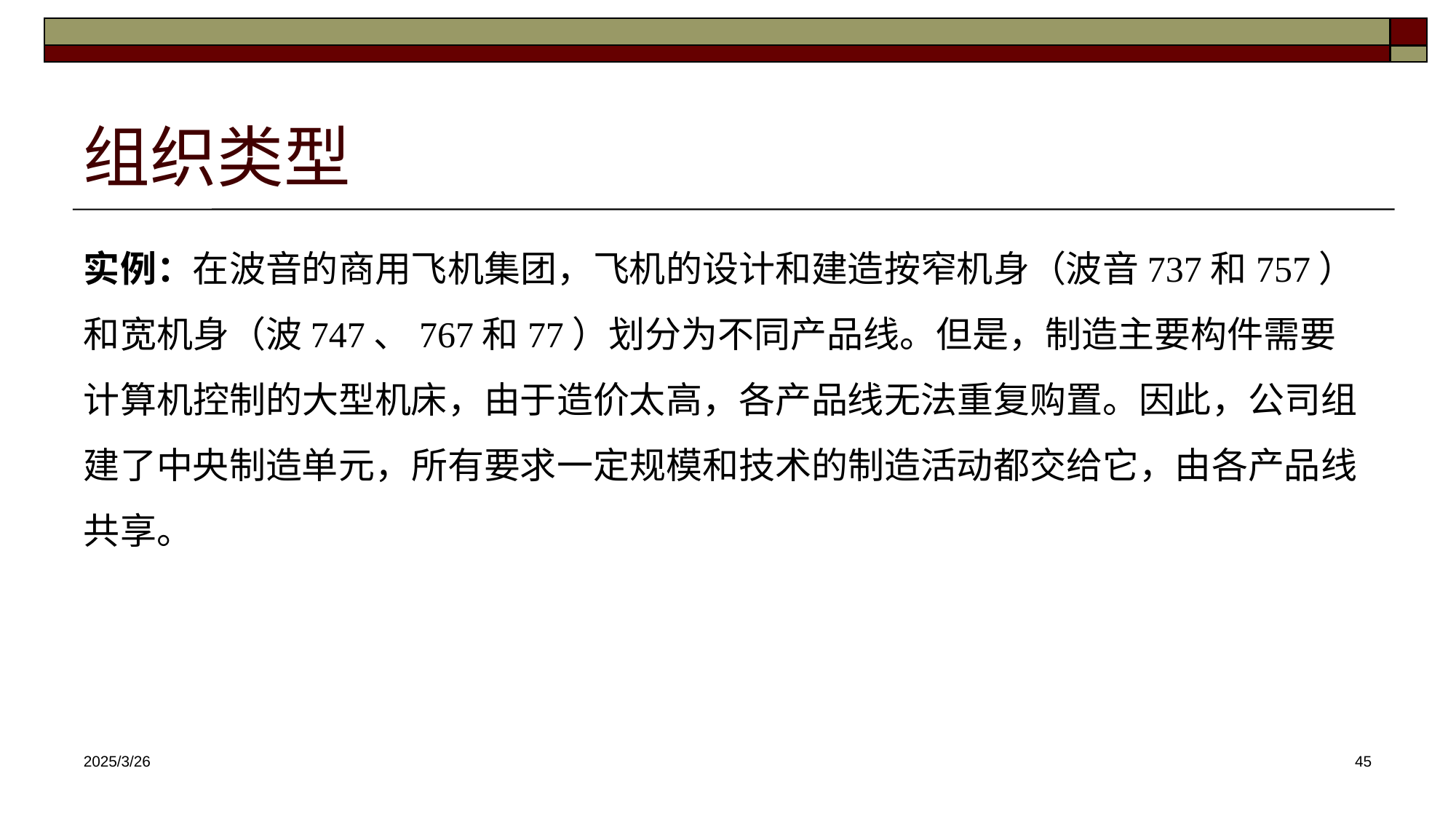

# 组织类型
实例：在波音的商用飞机集团，飞机的设计和建造按窄机身（波音737和757）和宽机身（波747、767和77）划分为不同产品线。但是，制造主要构件需要计算机控制的大型机床，由于造价太高，各产品线无法重复购置。因此，公司组建了中央制造单元，所有要求一定规模和技术的制造活动都交给它，由各产品线共享。
2025/3/26
45